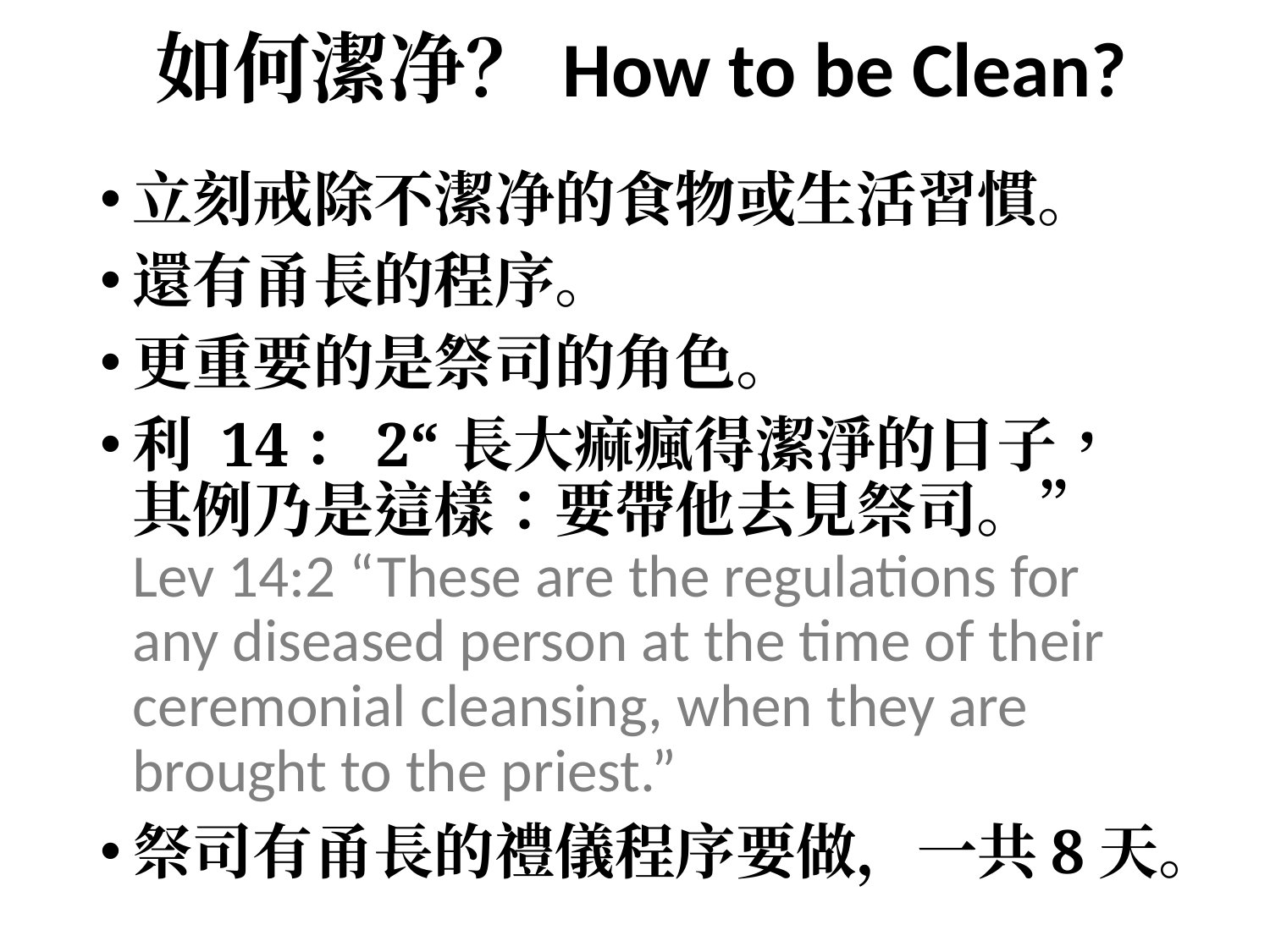

# 如何潔净？How to be Clean?
立刻戒除不潔净的食物或生活習慣。
還有甬長的程序。
更重要的是祭司的角色。
利 14：2“長大痲瘋得潔淨的日子，其例乃是這樣：要帶他去見祭司。”
Lev 14:2 “These are the regulations for any diseased person at the time of their ceremonial cleansing, when they are brought to the priest.”
祭司有甬長的禮儀程序要做，一共8天。